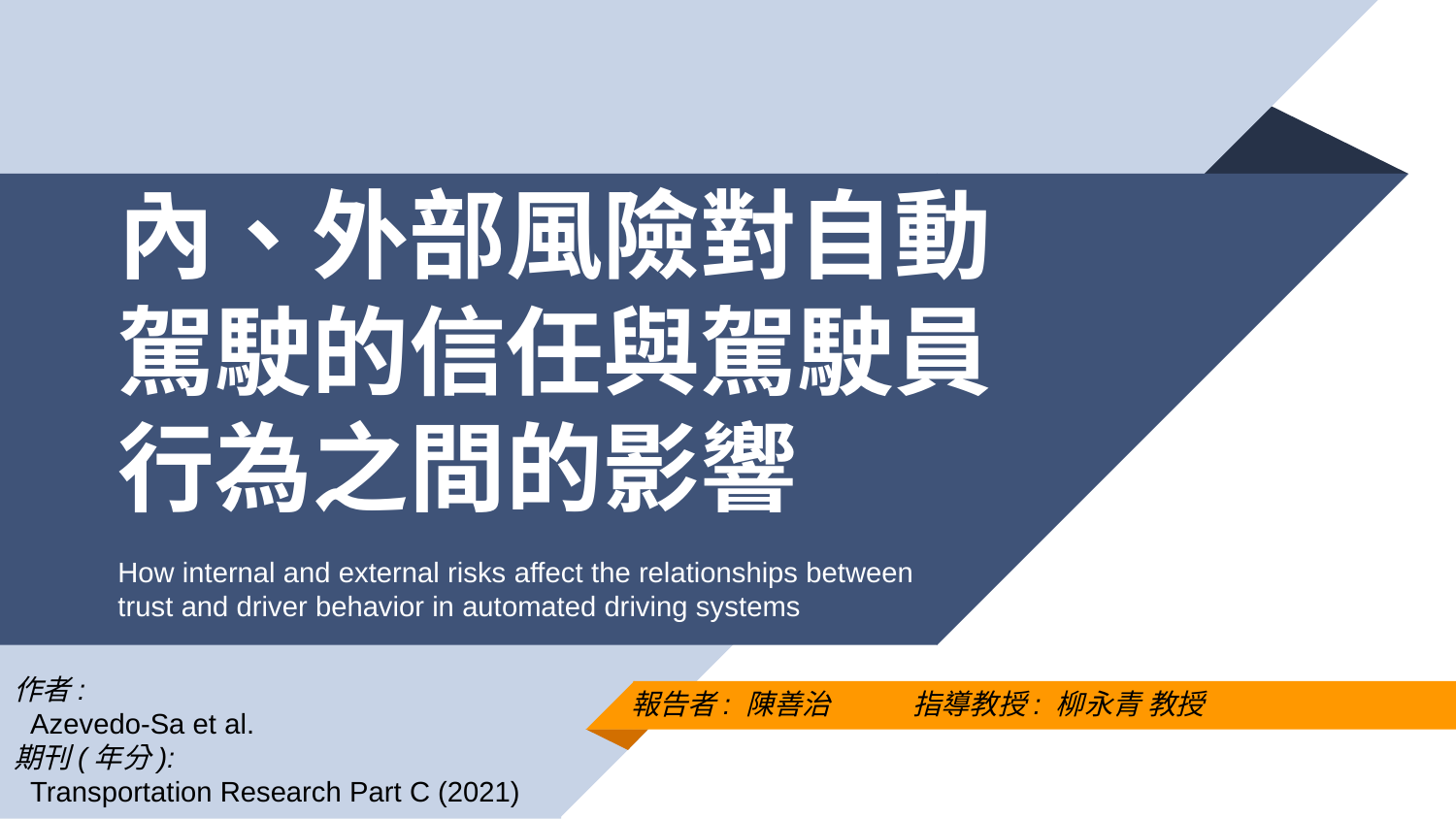

# 內、外部風險對自動駕駛的信任與駕駛員行為之間的影響
How internal and external risks affect the relationships between trust and driver behavior in automated driving systems
作者:
  Azevedo-Sa et al.
期刊(年分):
  Transportation Research Part C (2021)
報告者: 陳善治             指導教授: 柳永青 教授